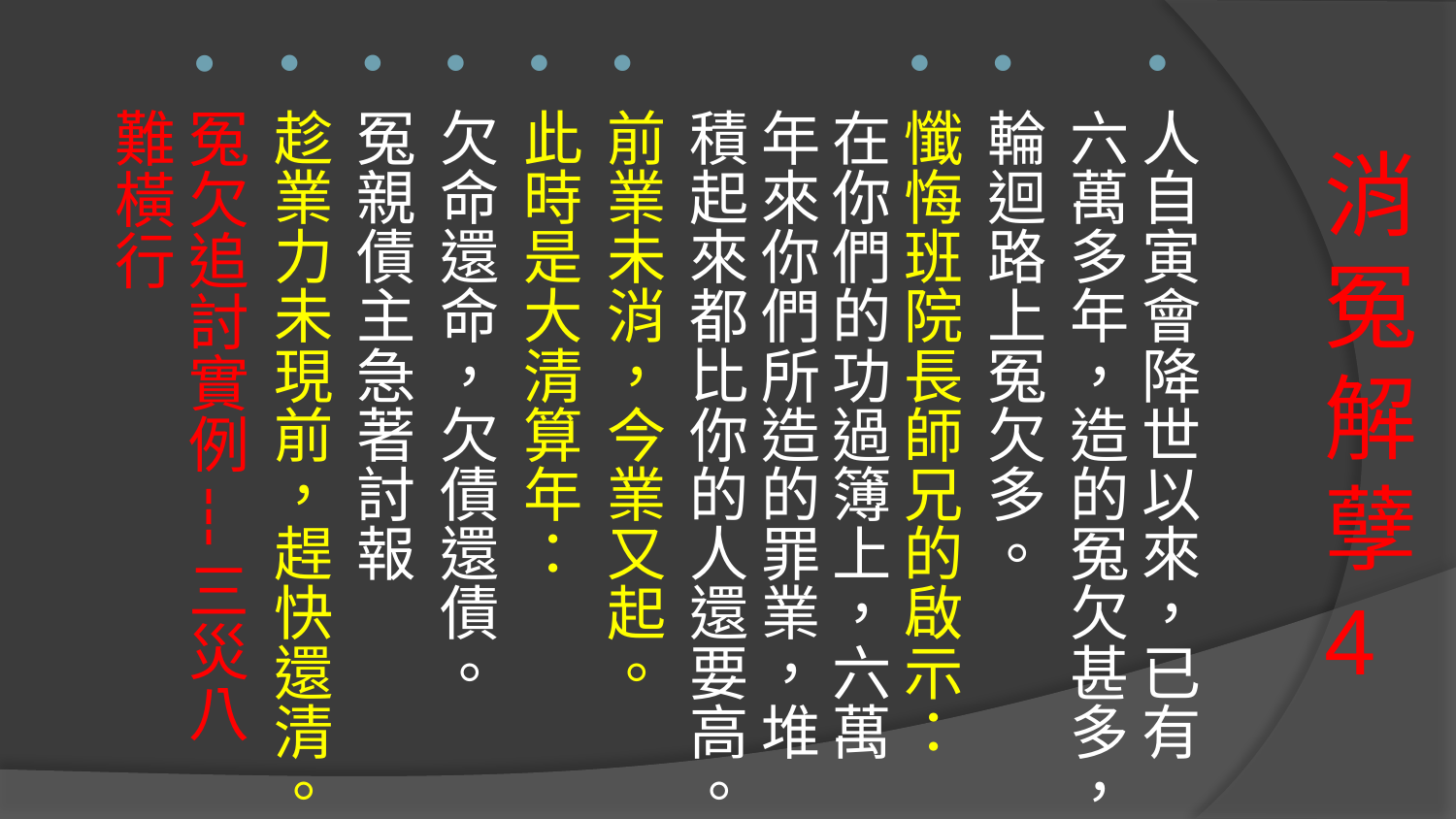

人自寅會降世以來，已有六萬多年，造的冤欠甚多，
輪迴路上冤欠多。
懺悔班院長師兄的啟示：在你們的功過簿上，六萬年來你們所造的罪業，堆積起來都比你的人還要高。
前業未消，今業又起。
此時是大清算年：
欠命還命，欠債還債。
冤親債主急著討報
趁業力未現前，趕快還清。
冤欠追討實例---三災八難橫行

# 消冤解孽 4